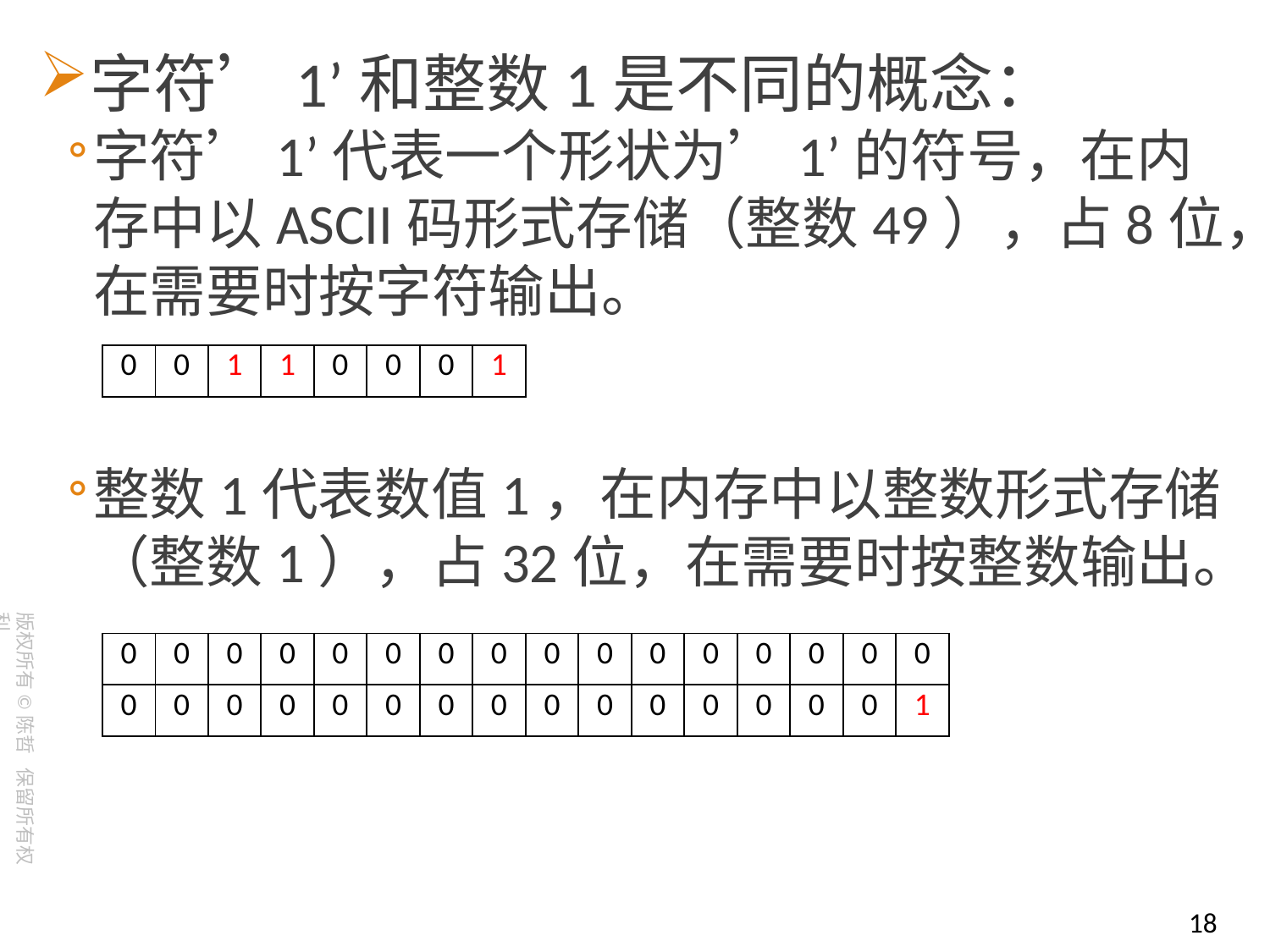

字符’1’和整数1是不同的概念：
字符’1’代表一个形状为’1’的符号，在内存中以ASCII码形式存储（整数49），占8位，在需要时按字符输出。

整数1代表数值1，在内存中以整数形式存储（整数1），占32位，在需要时按整数输出。

| 0 | 0 | 1 | 1 | 0 | 0 | 0 | 1 |
| --- | --- | --- | --- | --- | --- | --- | --- |
| 0 | 0 | 0 | 0 | 0 | 0 | 0 | 0 | 0 | 0 | 0 | 0 | 0 | 0 | 0 | 0 |
| --- | --- | --- | --- | --- | --- | --- | --- | --- | --- | --- | --- | --- | --- | --- | --- |
| 0 | 0 | 0 | 0 | 0 | 0 | 0 | 0 | 0 | 0 | 0 | 0 | 0 | 0 | 0 | 1 |
| --- | --- | --- | --- | --- | --- | --- | --- | --- | --- | --- | --- | --- | --- | --- | --- |
18